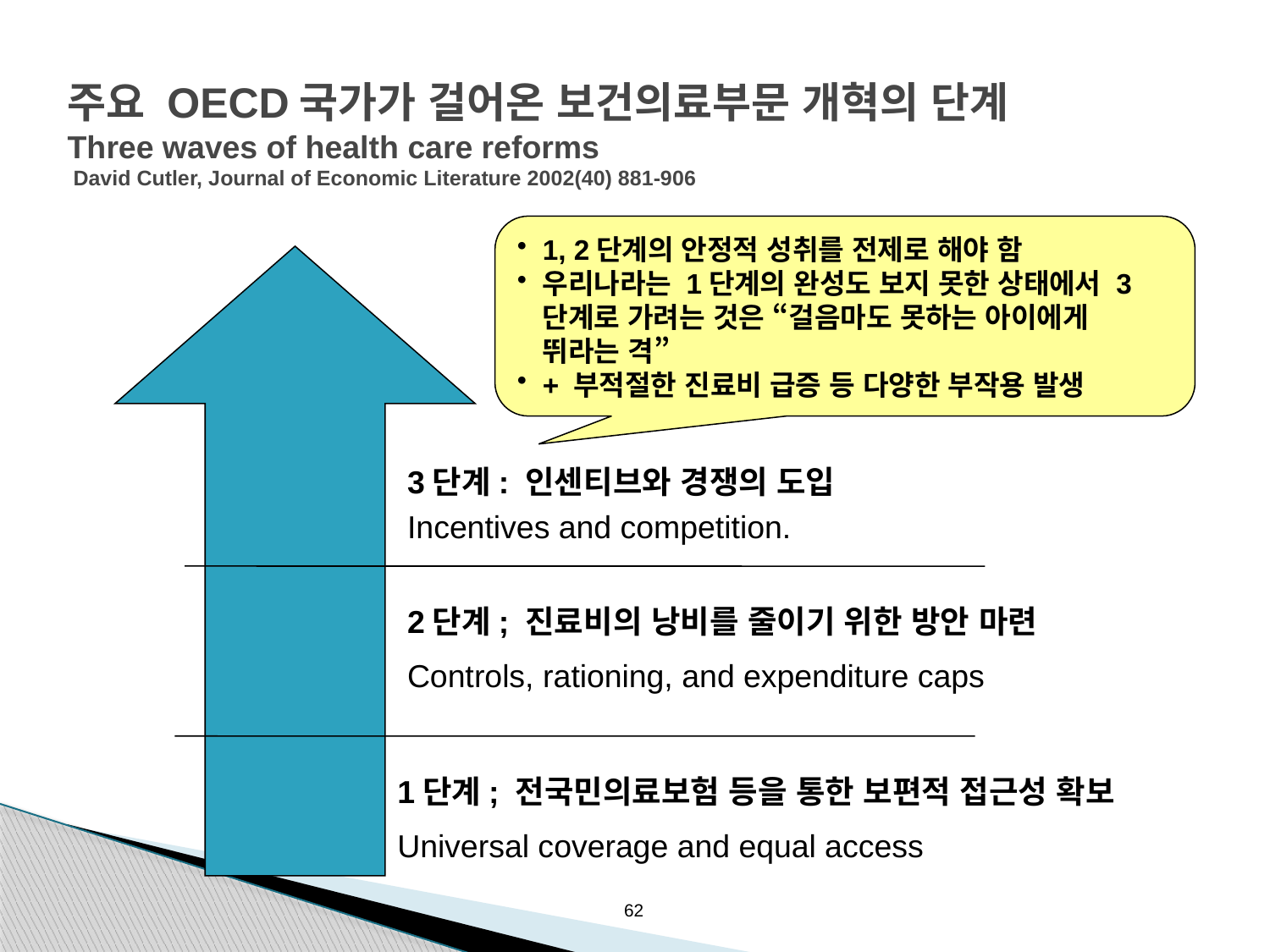

주요 OECD국가가 걸어온 보건의료부문 개혁의 단계
Three waves of health care reforms
 David Cutler, Journal of Economic Literature 2002(40) 881-906
1, 2단계의 안정적 성취를 전제로 해야 함
우리나라는 1단계의 완성도 보지 못한 상태에서 3단계로 가려는 것은 “걸음마도 못하는 아이에게 뛰라는 격”
+ 부적절한 진료비 급증 등 다양한 부작용 발생

3단계: 인센티브와 경쟁의 도입
Incentives and competition.

2단계; 진료비의 낭비를 줄이기 위한 방안 마련
Controls, rationing, and expenditure caps

1단계; 전국민의료보험 등을 통한 보편적 접근성 확보
Universal coverage and equal access
62